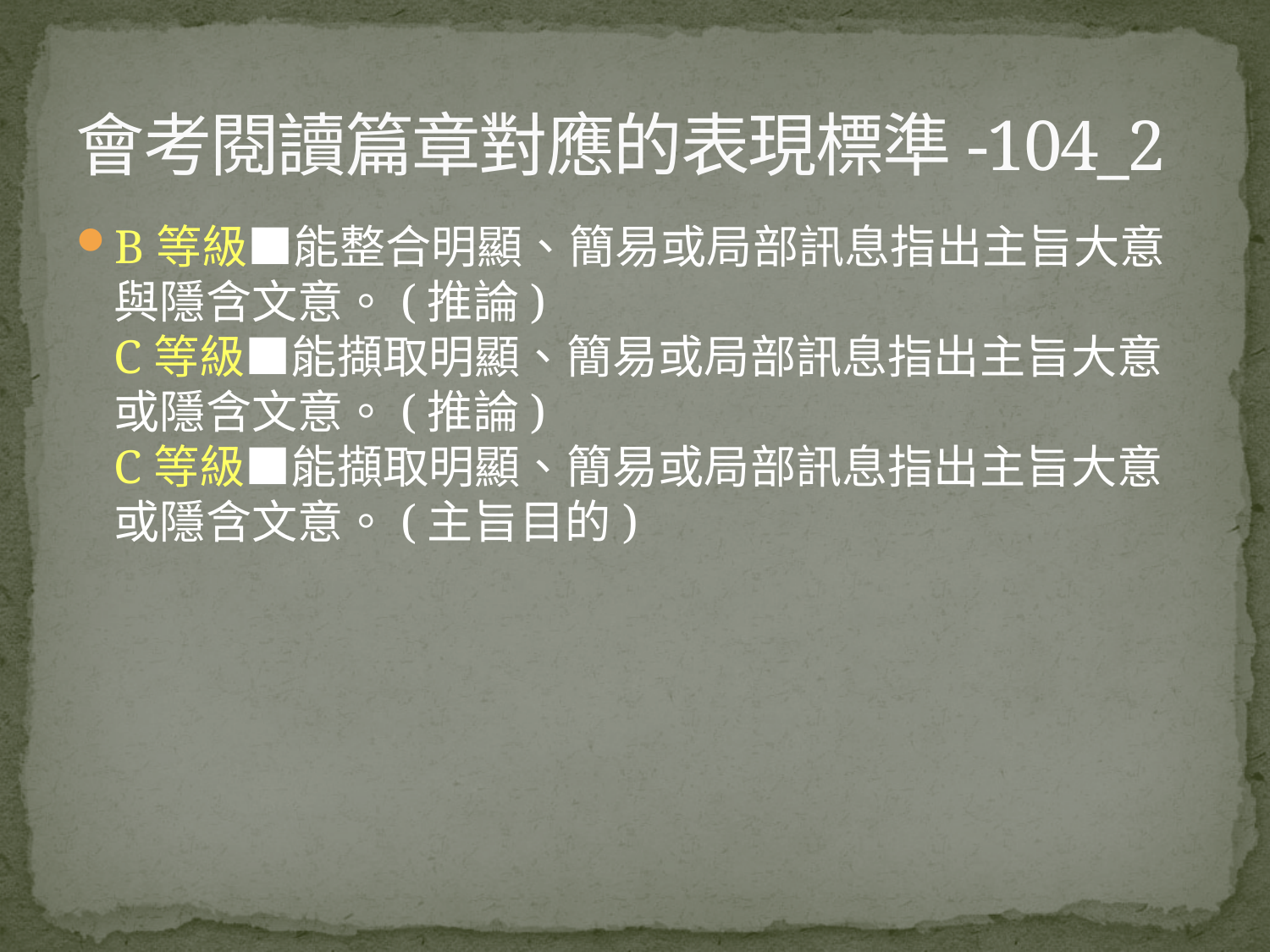

# 會考閱讀篇章對應的表現標準-104_2
B等級■能整合明顯、簡易或局部訊息指出主旨大意與隱含文意。(推論)
C等級■能擷取明顯、簡易或局部訊息指出主旨大意或隱含文意。(推論)
C等級■能擷取明顯、簡易或局部訊息指出主旨大意或隱含文意。(主旨目的)